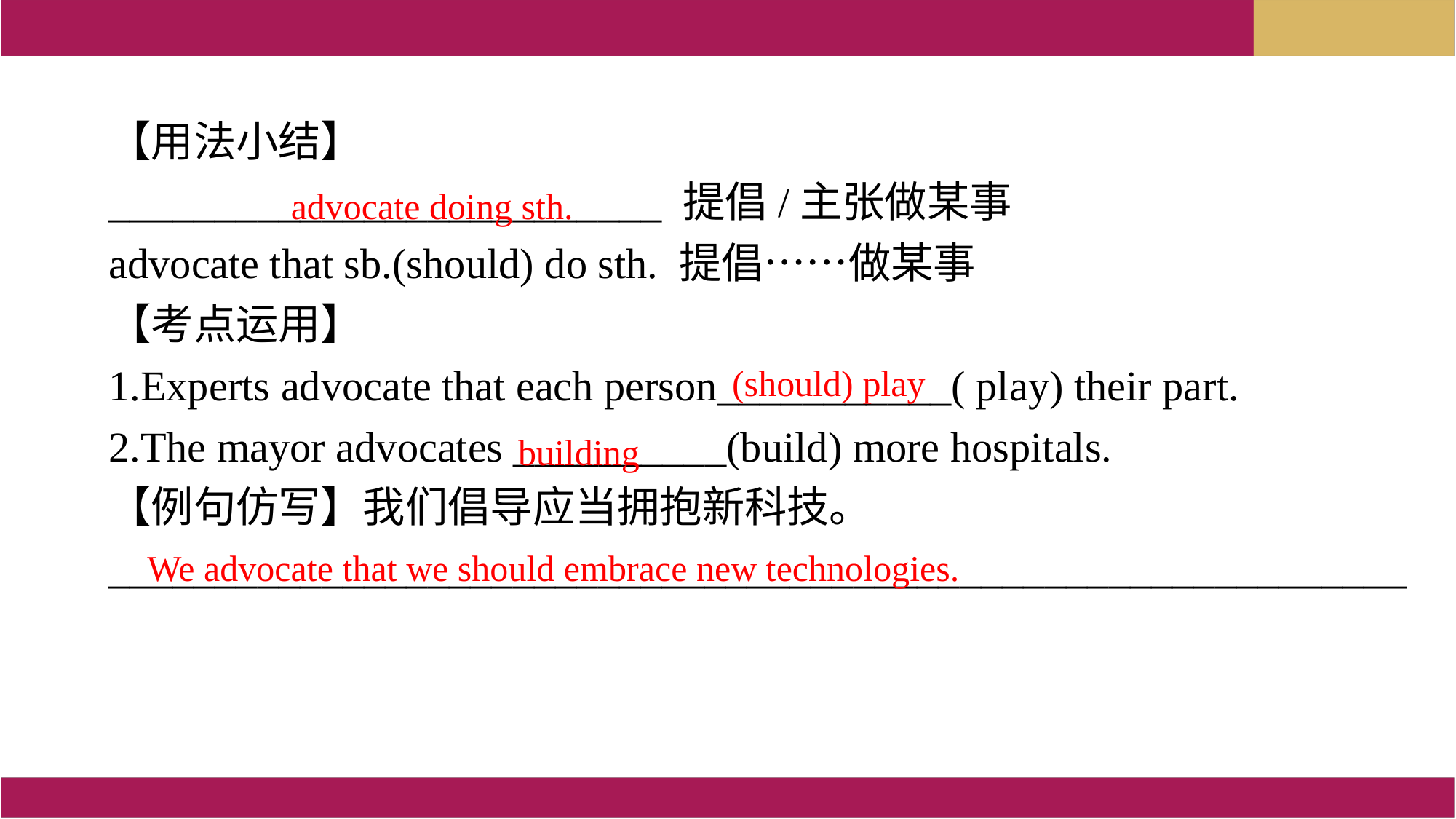

【用法小结】
__________________________ 提倡/主张做某事
advocate that sb.(should) do sth. 提倡……做某事
【考点运用】
1.Experts advocate that each person___________( play) their part.
2.The mayor advocates __________(build) more hospitals.
【例句仿写】我们倡导应当拥抱新科技。
_____________________________________________________________
advocate doing sth.
(should) play
building
We advocate that we should embrace new technologies.